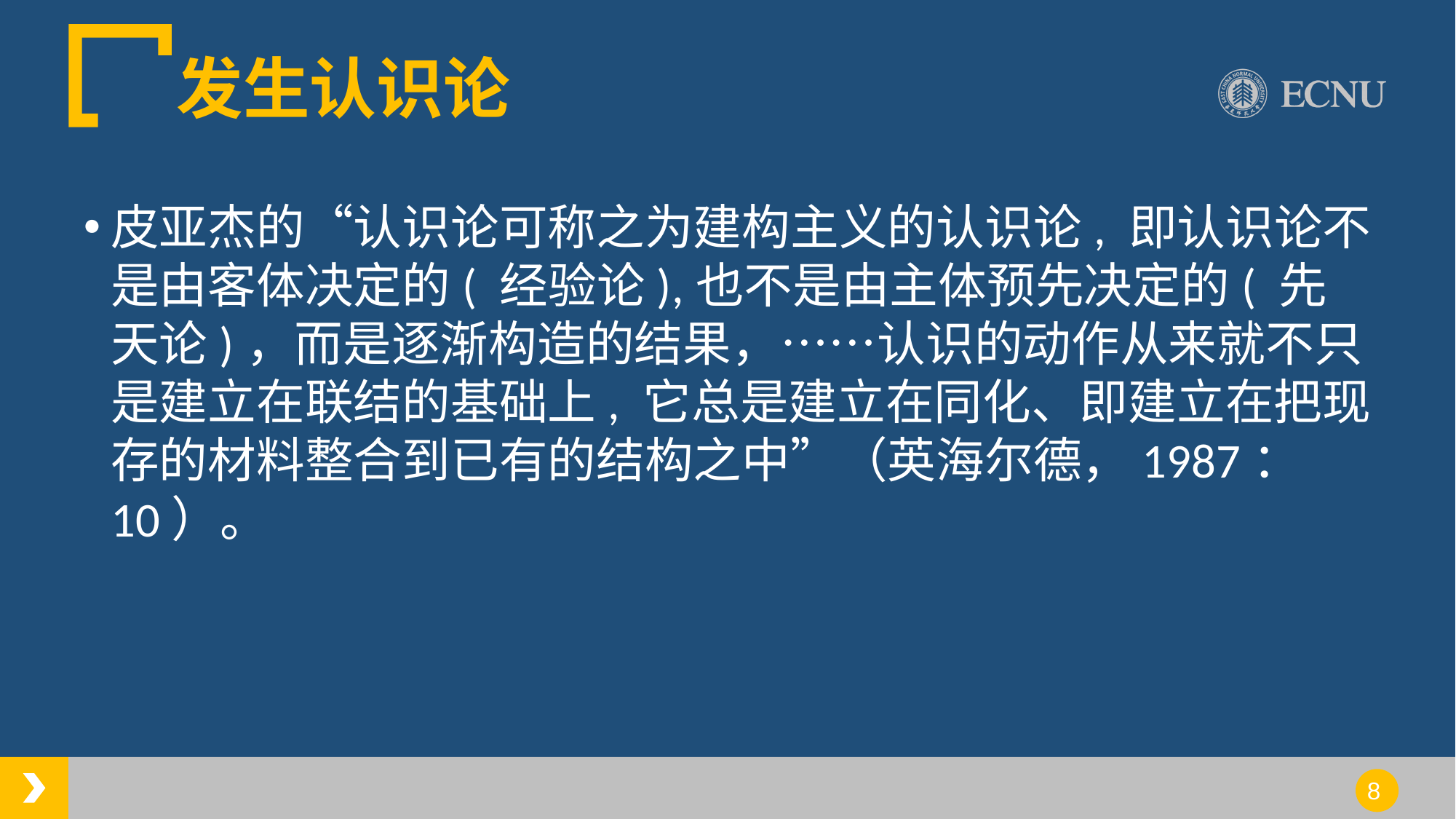

# 发生认识论
皮亚杰的“认识论可称之为建构主义的认识论, 即认识论不是由客体决定的( 经验论),也不是由主体预先决定的( 先天论)，而是逐渐构造的结果，……认识的动作从来就不只是建立在联结的基础上, 它总是建立在同化、即建立在把现存的材料整合到已有的结构之中”（英海尔德，1987：10）。